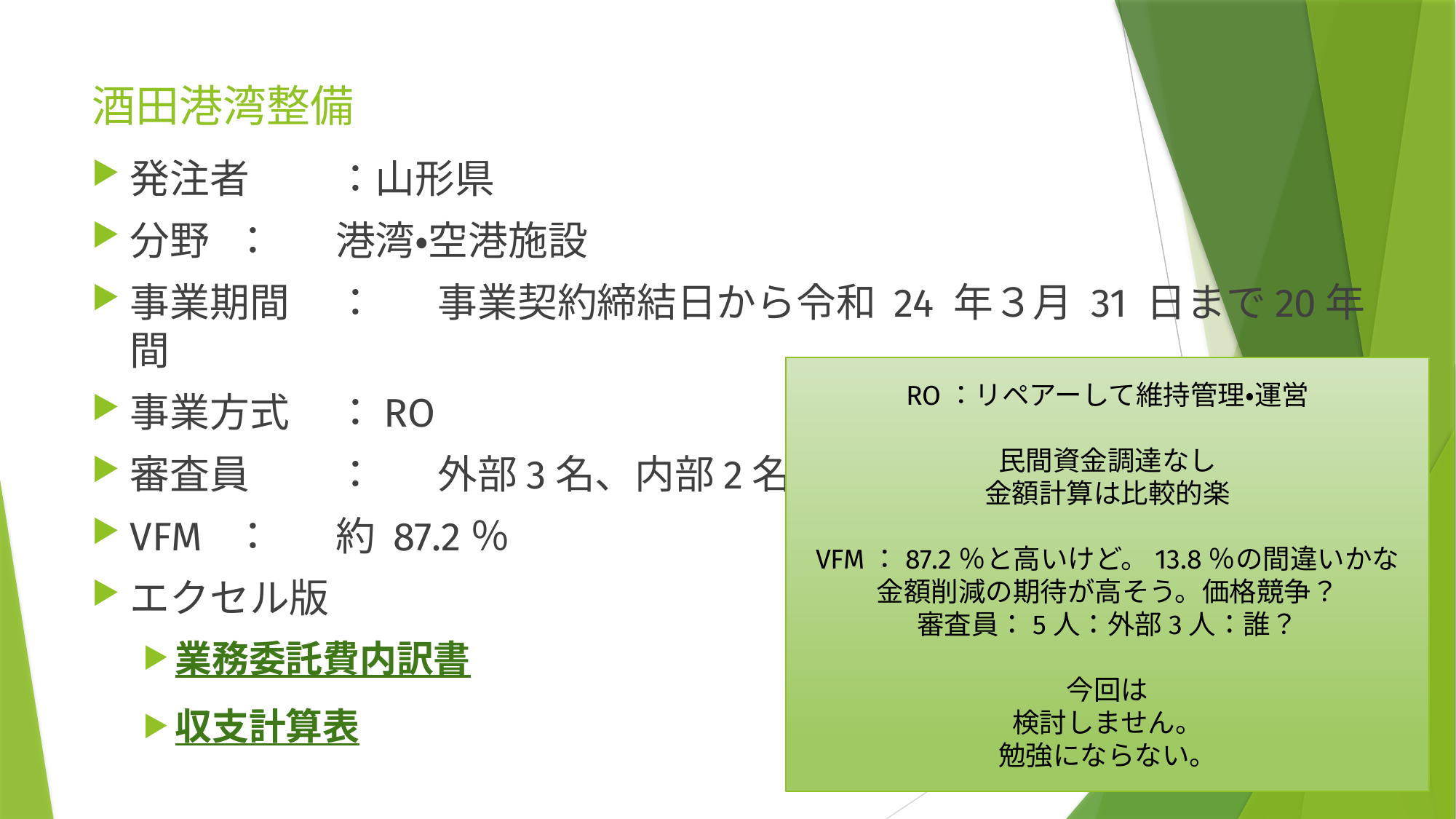

# 酒田港湾整備
発注者	：山形県
分野	：	港湾・空港施設
事業期間	：	事業契約締結日から令和 24 年３月 31 日まで20年間
事業方式	：RO
審査員	：	外部3名、内部2名
VFM	：	約 87.2％
エクセル版
業務委託費内訳書
収支計算表
RO：リペアーして維持管理・運営

民間資金調達なし
金額計算は比較的楽

VFM：87.2％と高いけど。13.8％の間違いかな
金額削減の期待が高そう。価格競争？
審査員：5人：外部3人：誰？

今回は
検討しません。
勉強にならない。
35